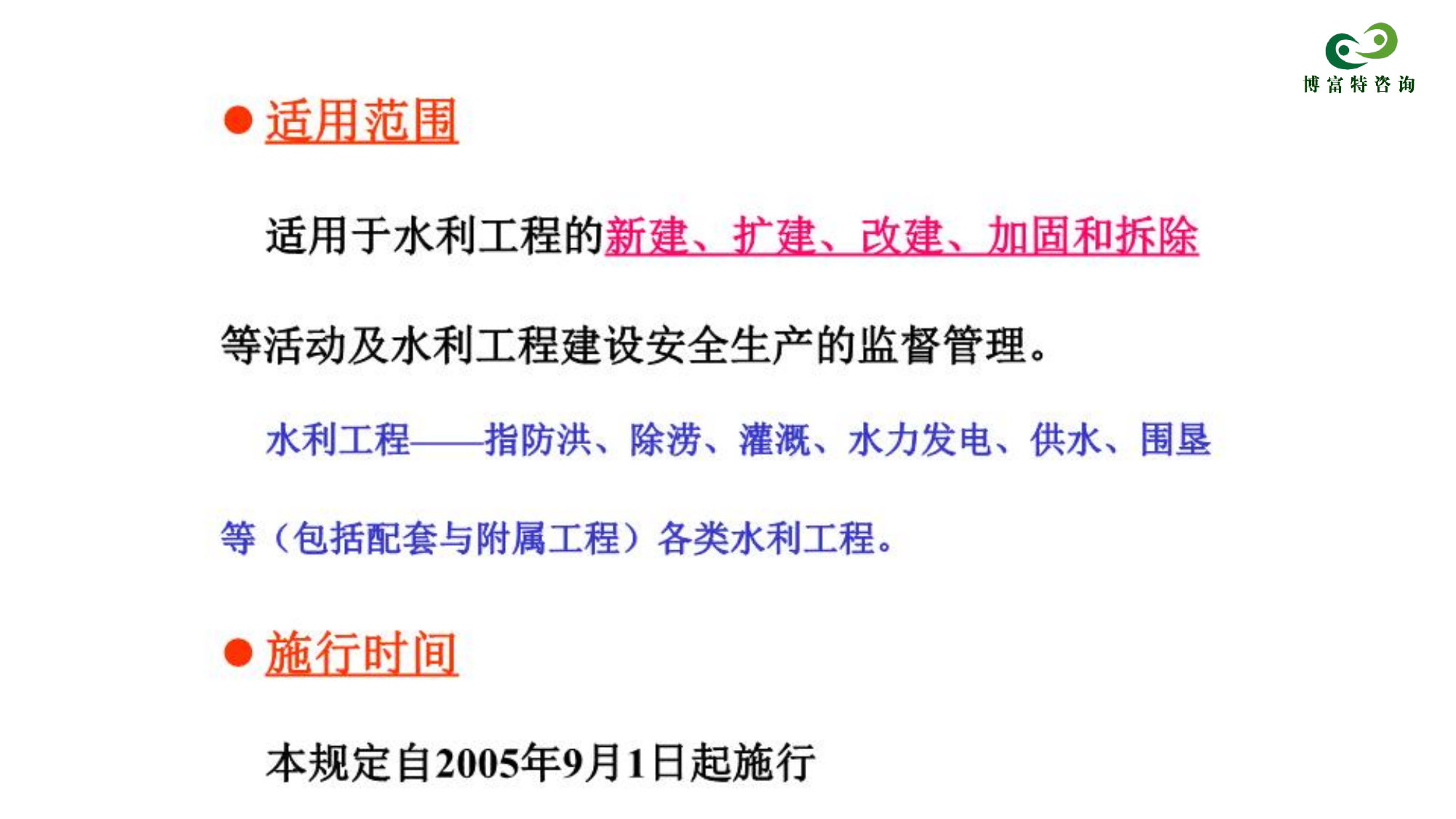

●适用范围

适用于水利工程的新建、扩建、改建、加固和拆除

等活动及水利工程建设安全生产的监督管理。

水利工程指防洪、除涝、灌溉、水力发电、供水、围垦

等(包括配套与附属工程)各类水利工程

●施行时间

本规定自2005年9月1日起施行